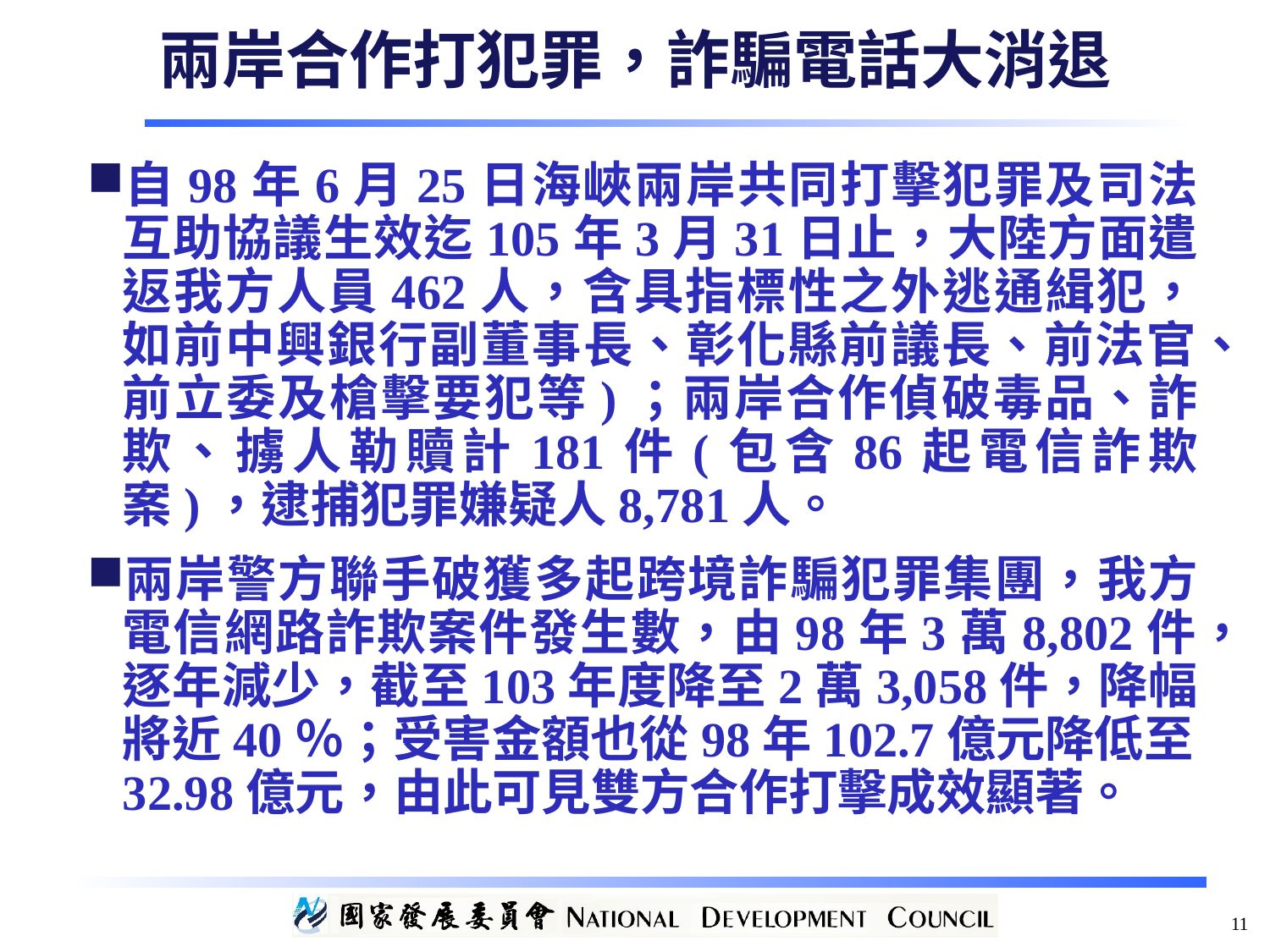

兩岸合作打犯罪，詐騙電話大消退
自98年6月25日海峽兩岸共同打擊犯罪及司法互助協議生效迄105年3月31日止，大陸方面遣返我方人員462人，含具指標性之外逃通緝犯，如前中興銀行副董事長、彰化縣前議長、前法官、前立委及槍擊要犯等)；兩岸合作偵破毒品、詐欺、擄人勒贖計181件(包含86起電信詐欺案)，逮捕犯罪嫌疑人8,781人。
兩岸警方聯手破獲多起跨境詐騙犯罪集團，我方電信網路詐欺案件發生數，由98年3萬8,802件，逐年減少，截至103年度降至2萬3,058件，降幅將近40％；受害金額也從98年102.7億元降低至32.98億元，由此可見雙方合作打擊成效顯著。

11